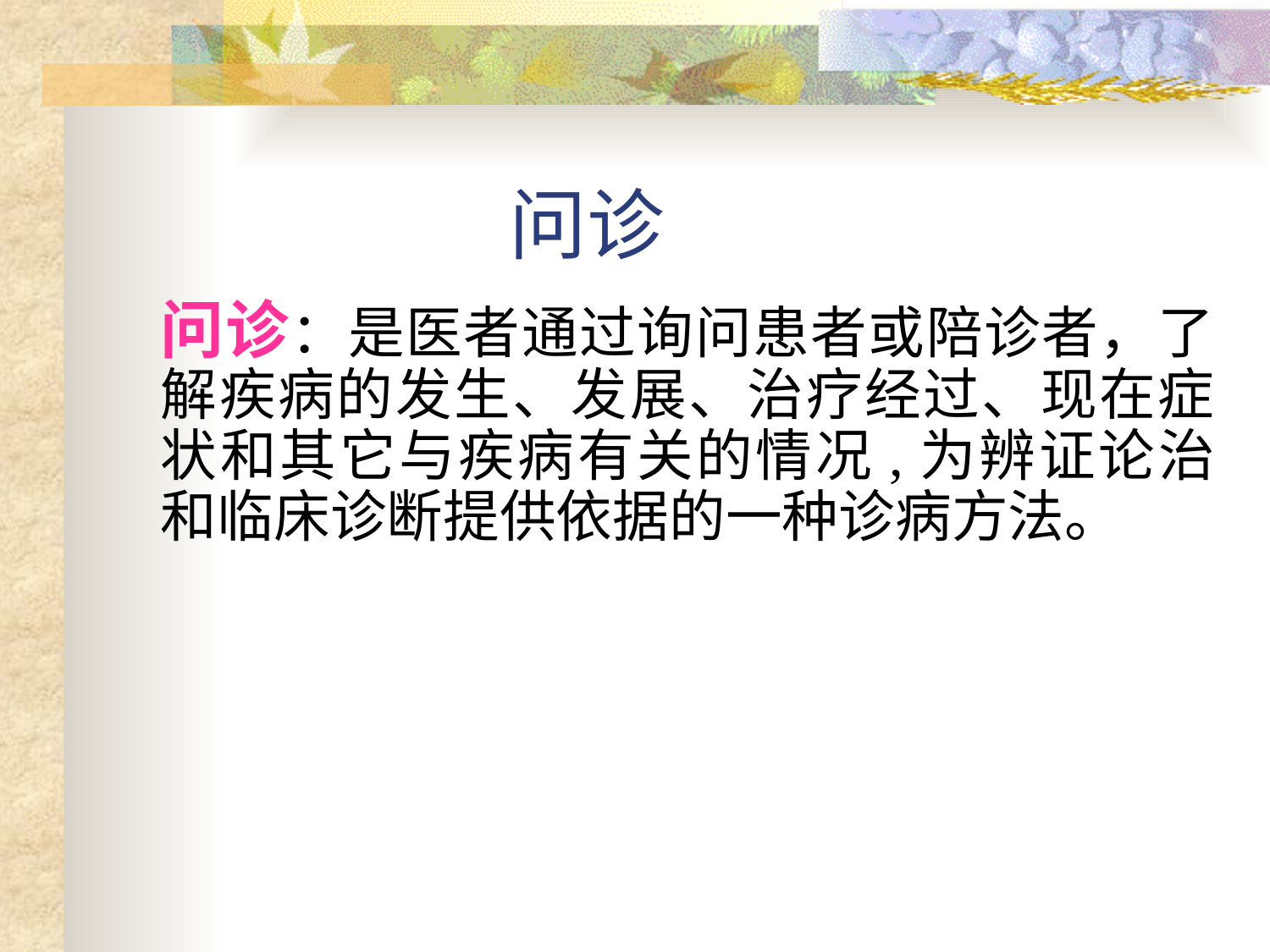

# 问诊
问诊：是医者通过询问患者或陪诊者，了解疾病的发生、发展、治疗经过、现在症状和其它与疾病有关的情况,为辨证论治和临床诊断提供依据的一种诊病方法。